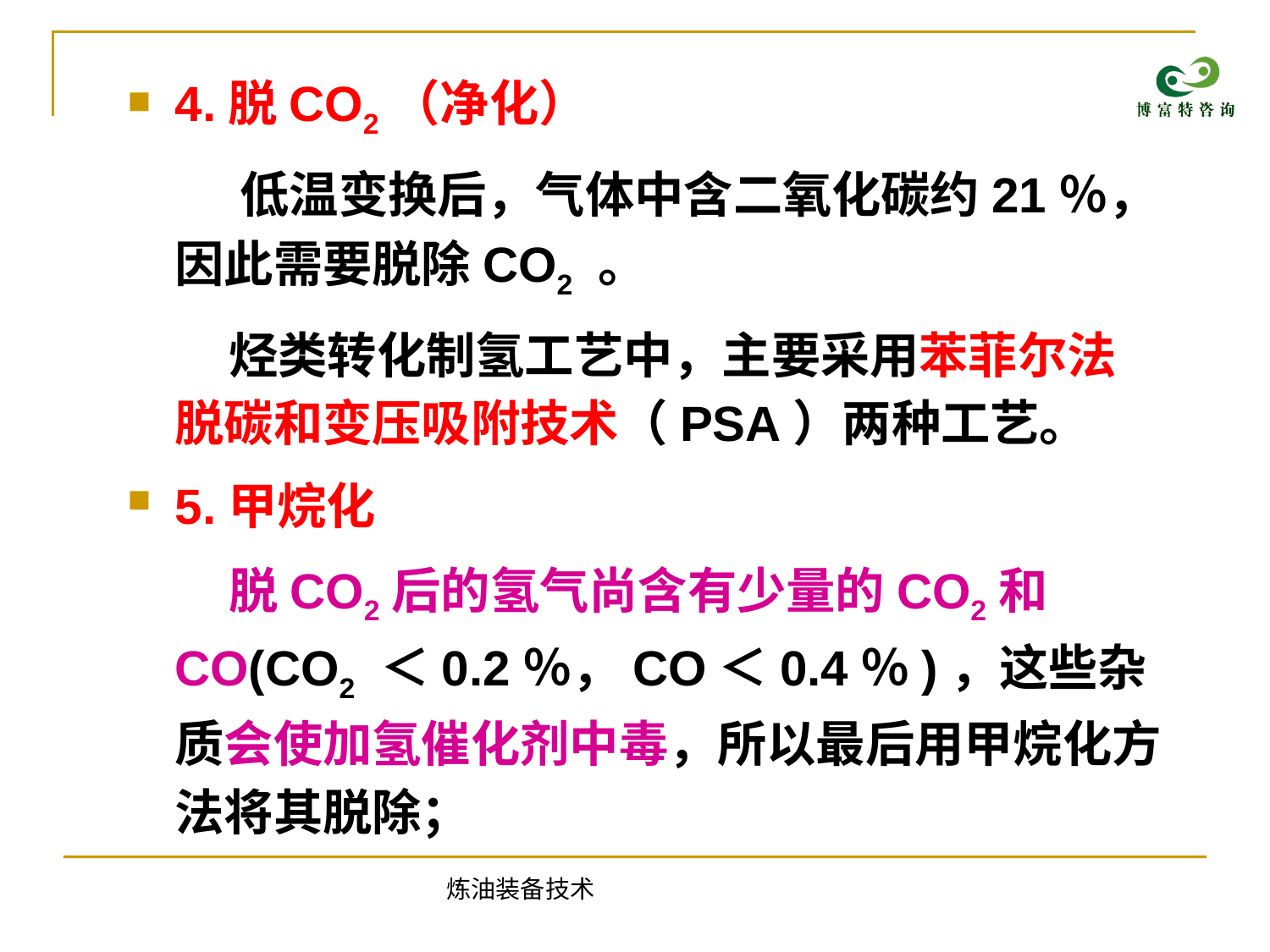

4.脱CO2（净化）
         低温变换后，气体中含二氧化碳约21％，因此需要脱除CO2 。
        烃类转化制氢工艺中，主要采用苯菲尔法脱碳和变压吸附技术（PSA）两种工艺。
5.甲烷化
        脱CO2后的氢气尚含有少量的CO2和CO(CO2 ＜0.2％，CO＜0.4％)，这些杂质会使加氢催化剂中毒，所以最后用甲烷化方法将其脱除；

24
炼油装备技术